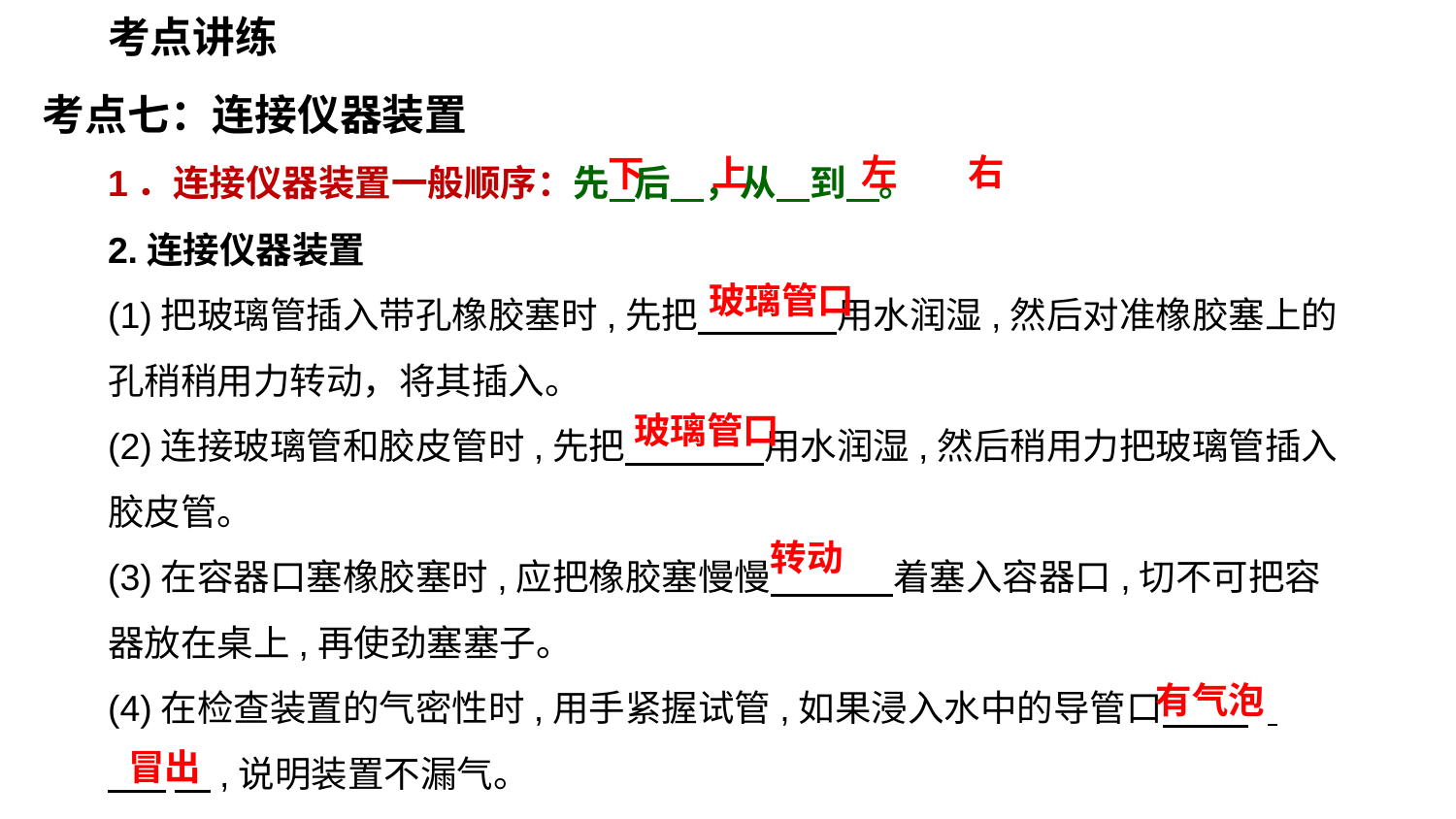

考点讲练
考点七：连接仪器装置
1．连接仪器装置一般顺序：先   后    ，从    到    。
右
左
下
上
2.连接仪器装置
(1)把玻璃管插入带孔橡胶塞时,先把　        　用水润湿,然后对准橡胶塞上的孔稍稍用力转动，将其插入。
(2)连接玻璃管和胶皮管时,先把　        　用水润湿,然后稍用力把玻璃管插入胶皮管。
(3)在容器口塞橡胶塞时,应把橡胶塞慢慢　      　着塞入容器口,切不可把容器放在桌上,再使劲塞塞子。
(4)在检查装置的气密性时,用手紧握试管,如果浸入水中的导管口　      .
       　,说明装置不漏气。
玻璃管口
玻璃管口
转动
有气泡
冒出